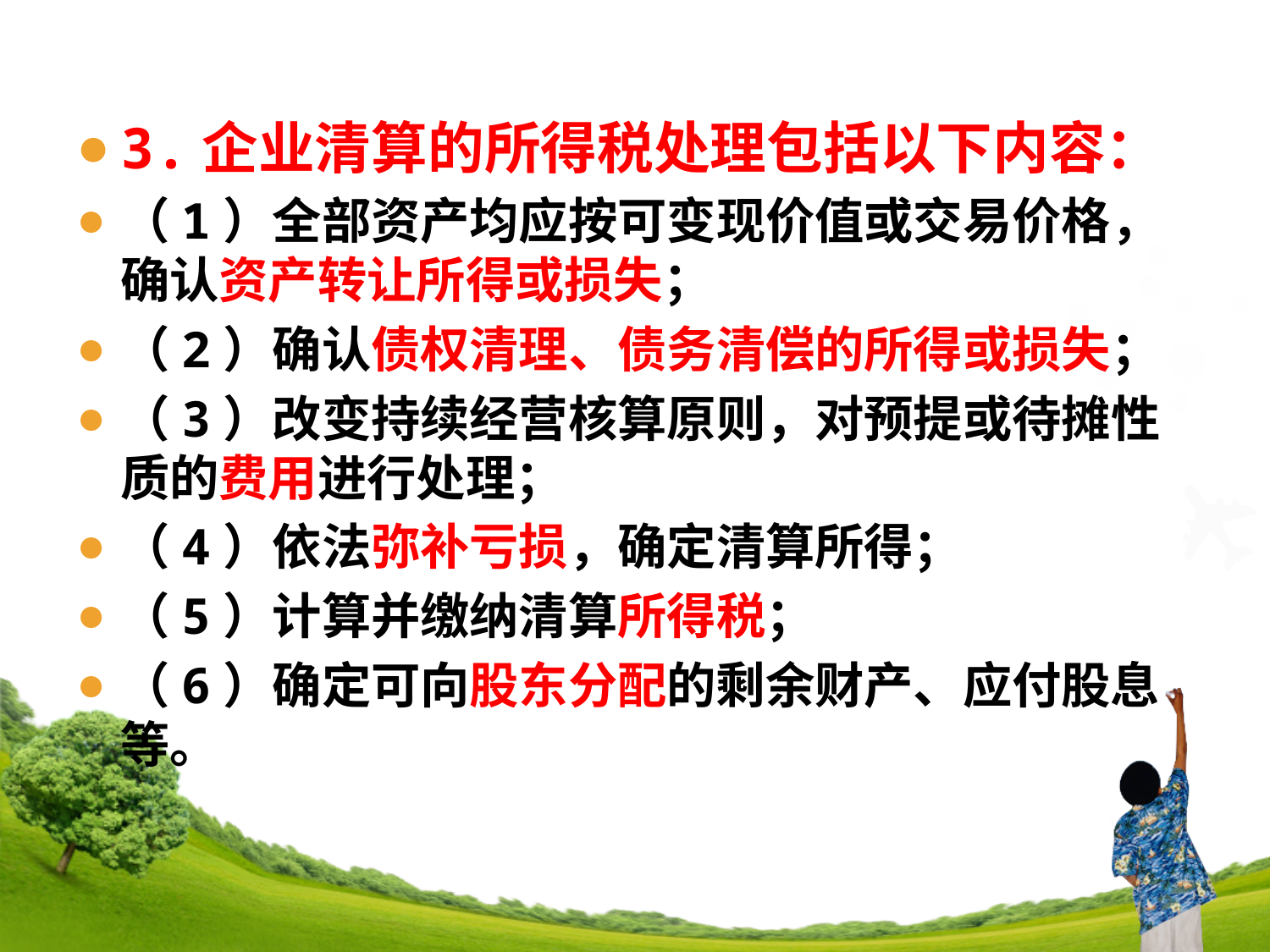

3.企业清算的所得税处理包括以下内容：
（1）全部资产均应按可变现价值或交易价格，确认资产转让所得或损失；
（2）确认债权清理、债务清偿的所得或损失；
（3）改变持续经营核算原则，对预提或待摊性质的费用进行处理；
（4）依法弥补亏损，确定清算所得；
（5）计算并缴纳清算所得税；
（6）确定可向股东分配的剩余财产、应付股息等。
56